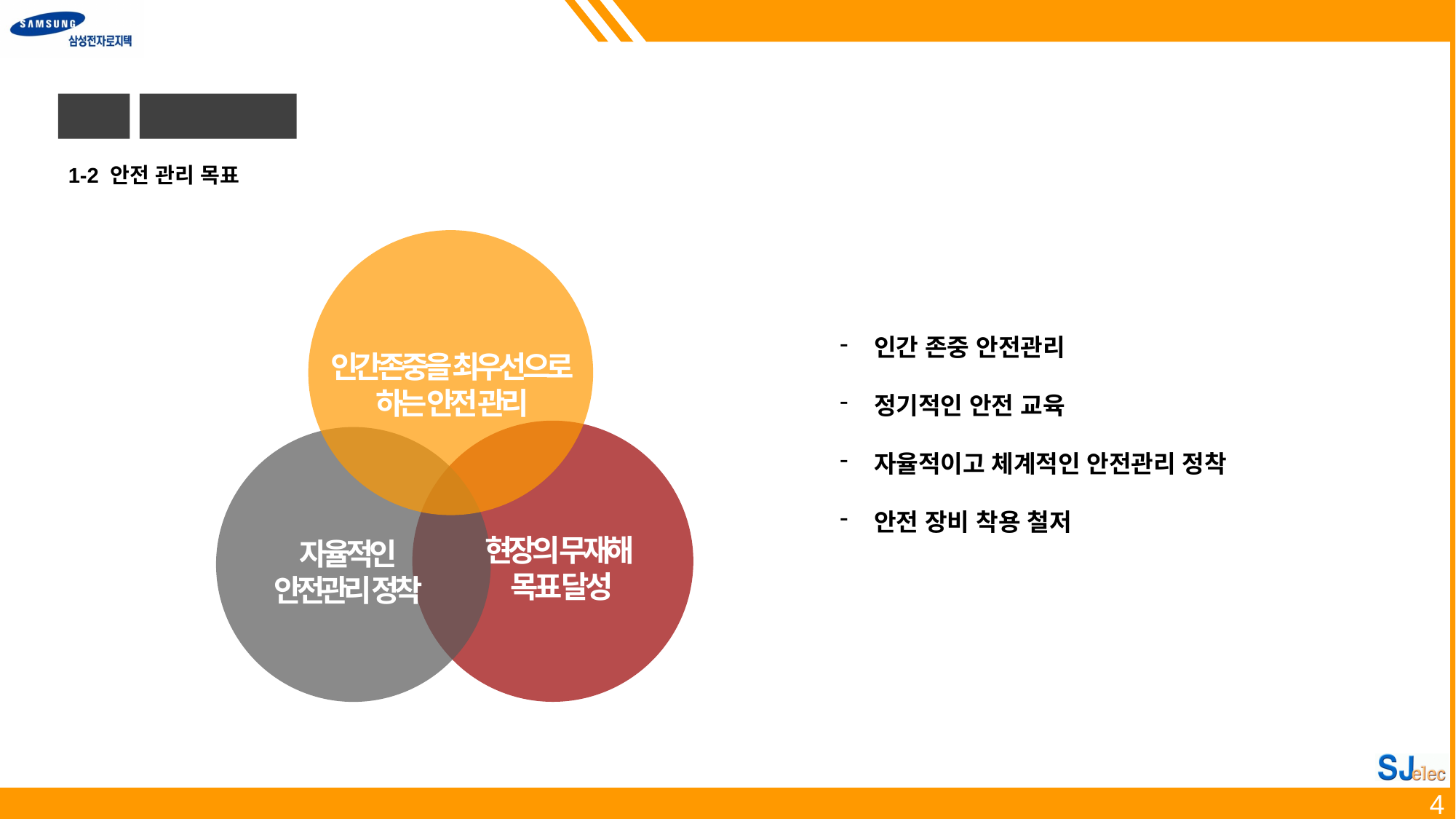

1
공사 현황
1-2 안전 관리 목표

인간 존중 안전관리

정기적인 안전 교육

자율적이고 체계적인 안전관리 정착

안전 장비 착용 철저
인간존중을 최우선으로
하는 안전 관리

현장의 무재해
목표 달성
자율적인
안전관리 정착